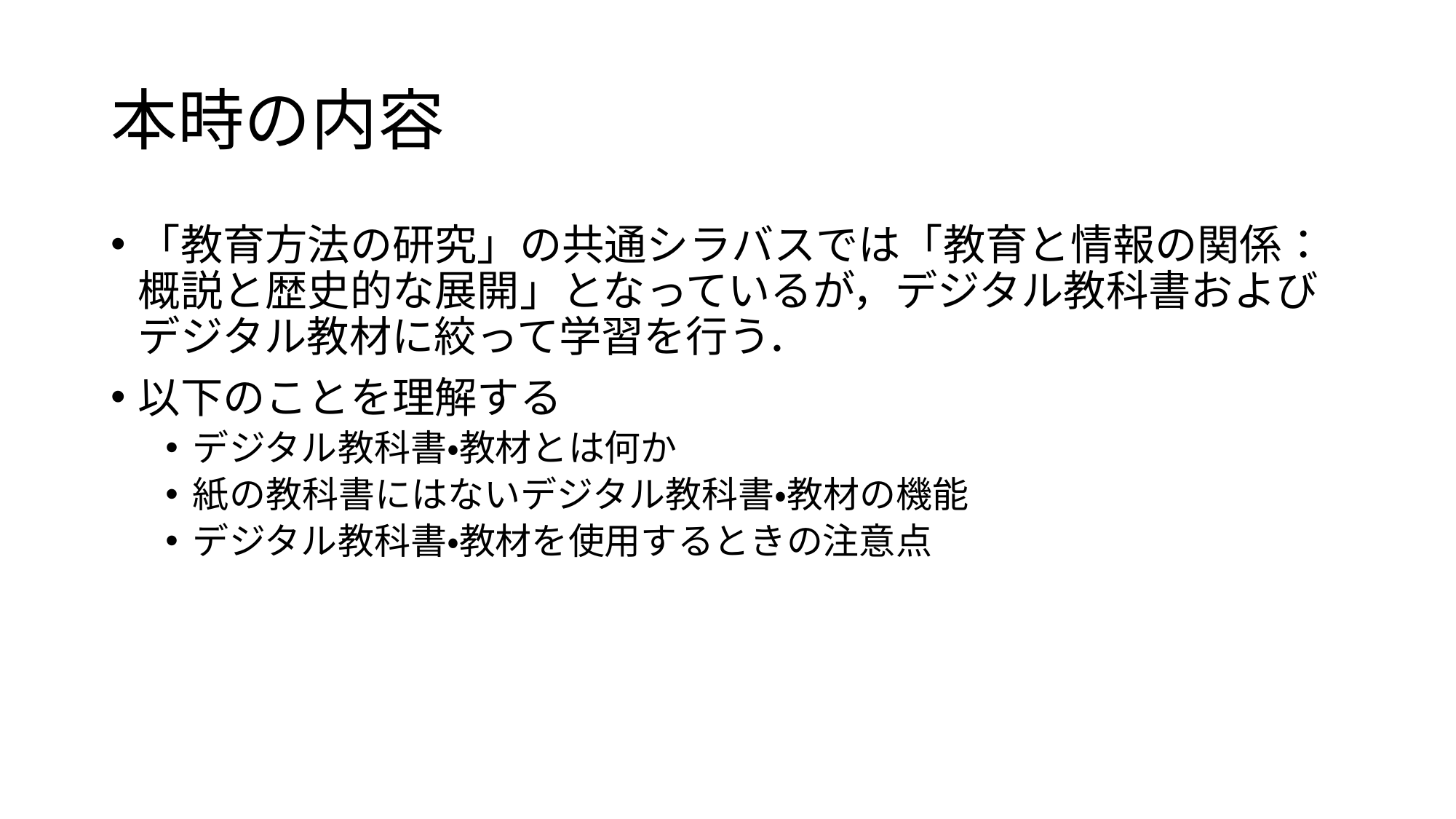

# 本時の内容
「教育方法の研究」の共通シラバスでは「教育と情報の関係：概説と歴史的な展開」となっているが，デジタル教科書およびデジタル教材に絞って学習を行う．
以下のことを理解する
デジタル教科書・教材とは何か
紙の教科書にはないデジタル教科書・教材の機能
デジタル教科書・教材を使用するときの注意点